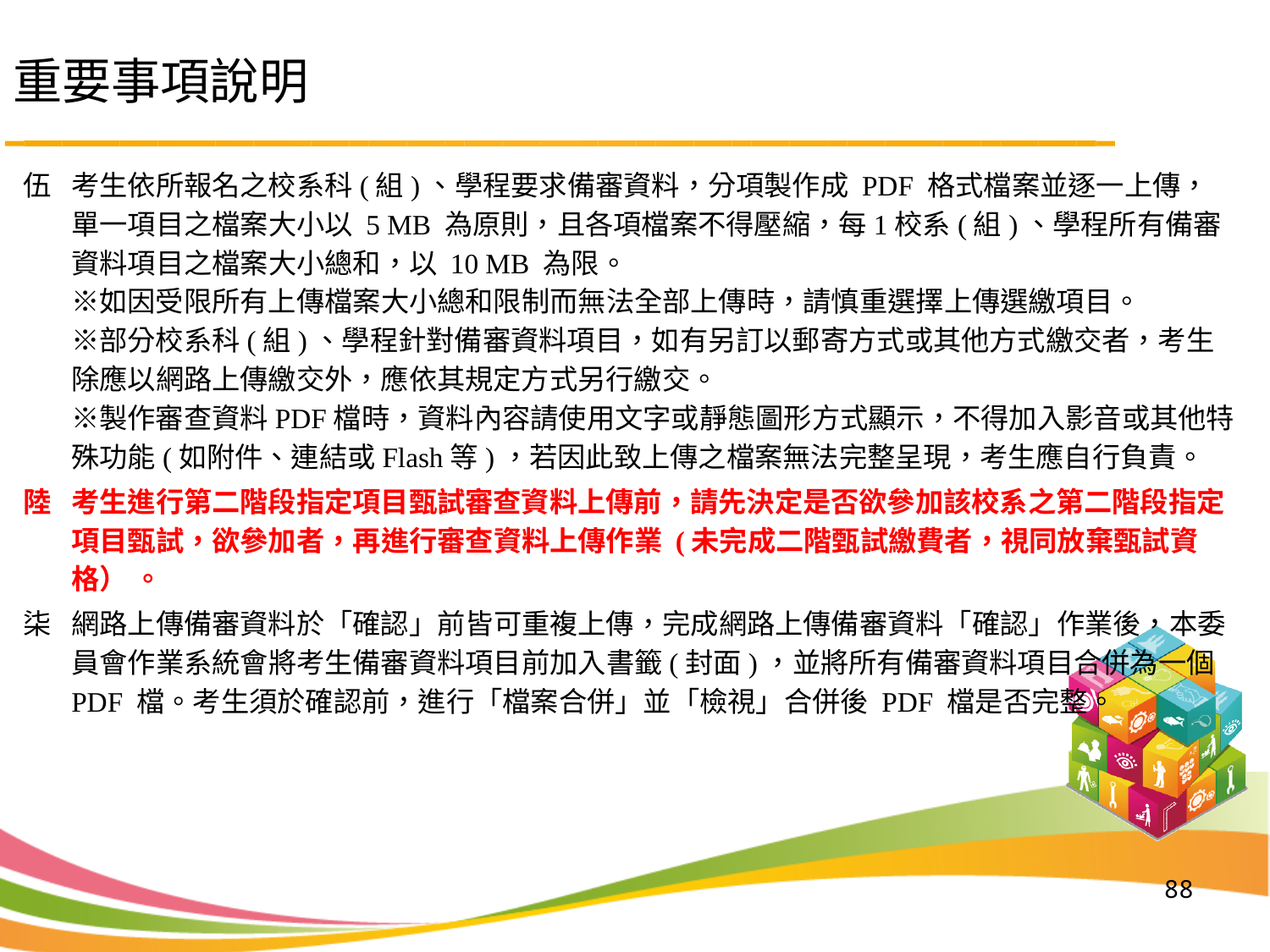

# 重要事項說明
考生依所報名之校系科(組)、學程要求備審資料，分項製作成 PDF 格式檔案並逐一上傳，單一項目之檔案大小以 5 MB 為原則，且各項檔案不得壓縮，每1校系(組)、學程所有備審資料項目之檔案大小總和，以 10 MB 為限。
※如因受限所有上傳檔案大小總和限制而無法全部上傳時，請慎重選擇上傳選繳項目。
※部分校系科(組)、學程針對備審資料項目，如有另訂以郵寄方式或其他方式繳交者，考生除應以網路上傳繳交外，應依其規定方式另行繳交。
※製作審查資料PDF檔時，資料內容請使用文字或靜態圖形方式顯示，不得加入影音或其他特殊功能(如附件、連結或Flash等)，若因此致上傳之檔案無法完整呈現，考生應自行負責。
考生進行第二階段指定項目甄試審查資料上傳前，請先決定是否欲參加該校系之第二階段指定項目甄試，欲參加者，再進行審查資料上傳作業 (未完成二階甄試繳費者，視同放棄甄試資格） 。
網路上傳備審資料於「確認」前皆可重複上傳，完成網路上傳備審資料「確認」作業後，本委員會作業系統會將考生備審資料項目前加入書籤(封面)，並將所有備審資料項目合併為一個 PDF 檔。考生須於確認前，進行「檔案合併」並「檢視」合併後 PDF 檔是否完整。
88